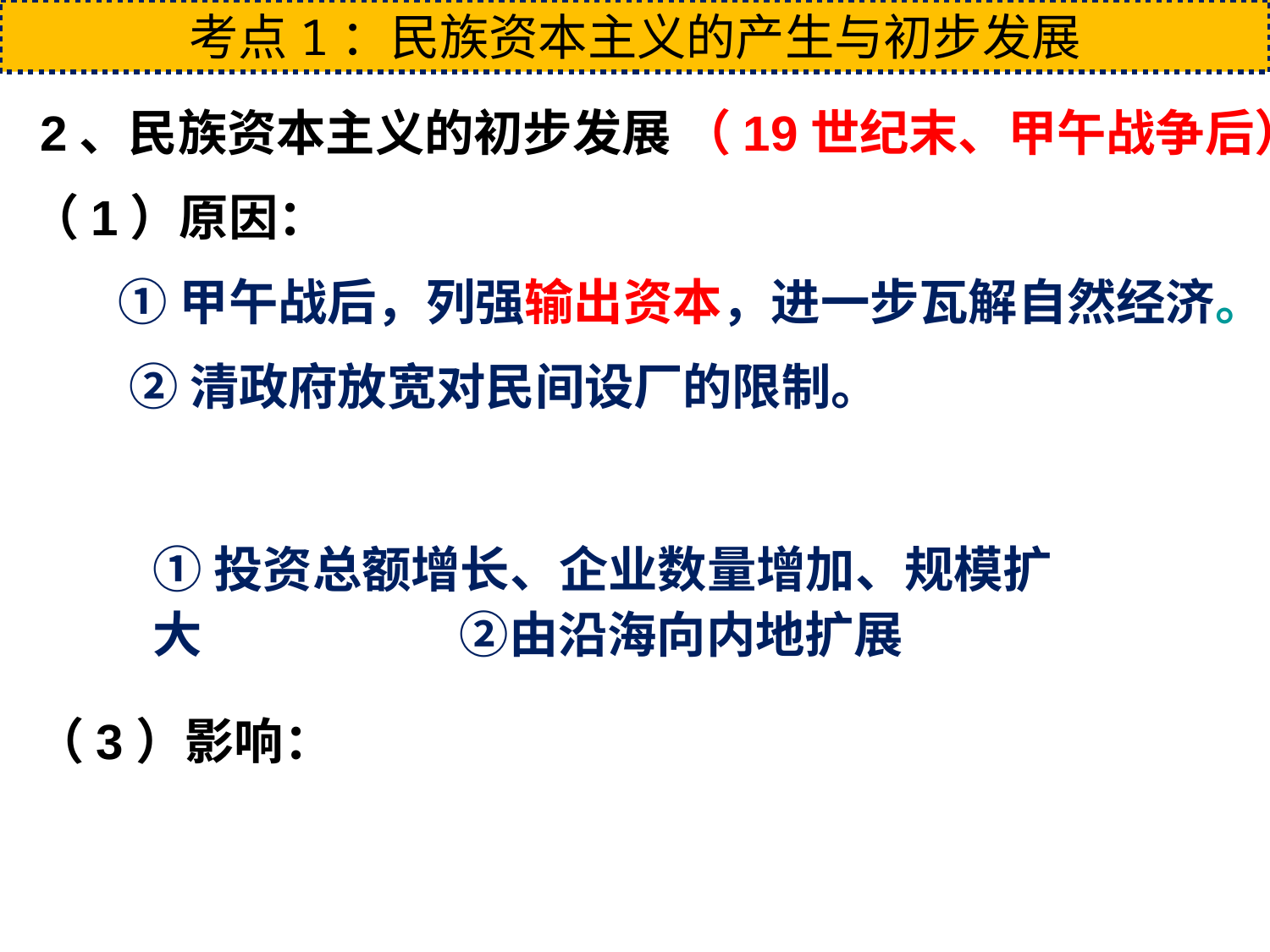

考点1：民族资本主义的产生与初步发展
2、民族资本主义的初步发展 （19世纪末、甲午战争后）
（1）原因：
①甲午战后，列强输出资本，进一步瓦解自然经济。
②清政府放宽对民间设厂的限制。
（2）表现：
①投资总额增长、企业数量增加、规模扩大                       ②由沿海向内地扩展
（3）影响：